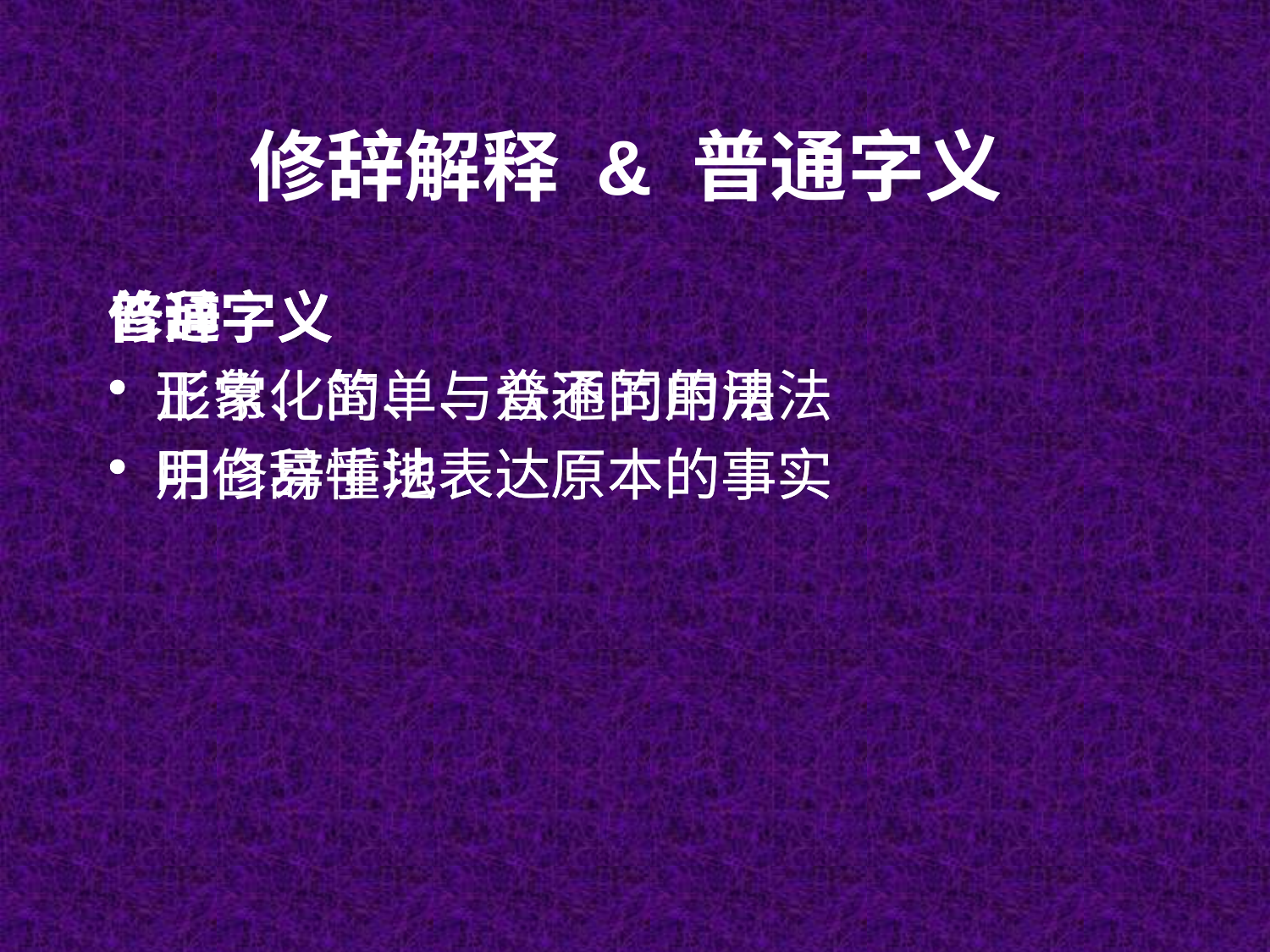

# 修辞解释 & 普通字义
普通字义
正常、简单、普通的用法
明白易懂地表达原本的事实
修辞字义
形象化的、与众不同的用法
用修辞手法表达原本的事实